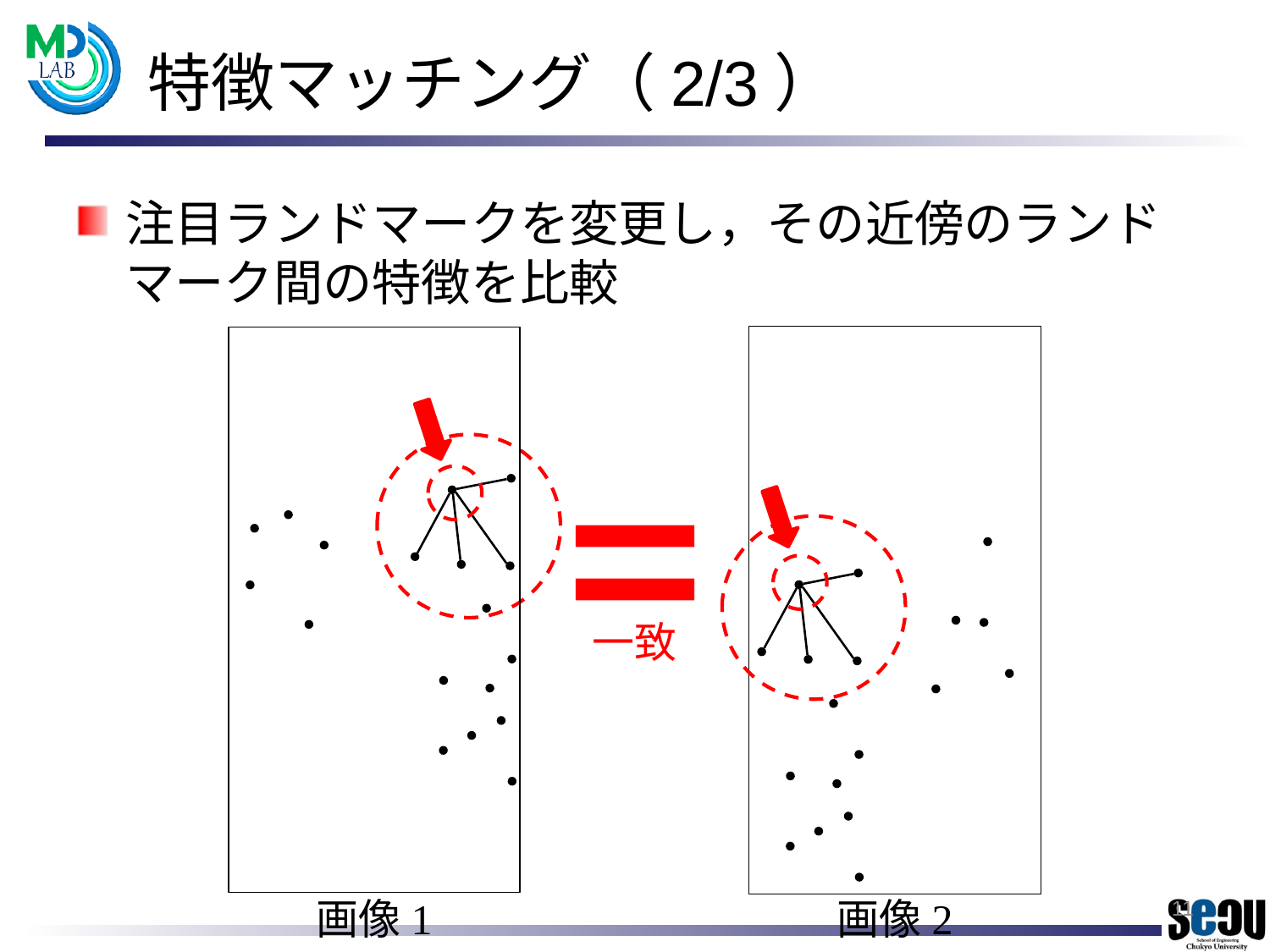

# 特徴マッチング（2/3）
注目ランドマークを変更し，その近傍のランドマーク間の特徴を比較

一致

11
画像1
画像2